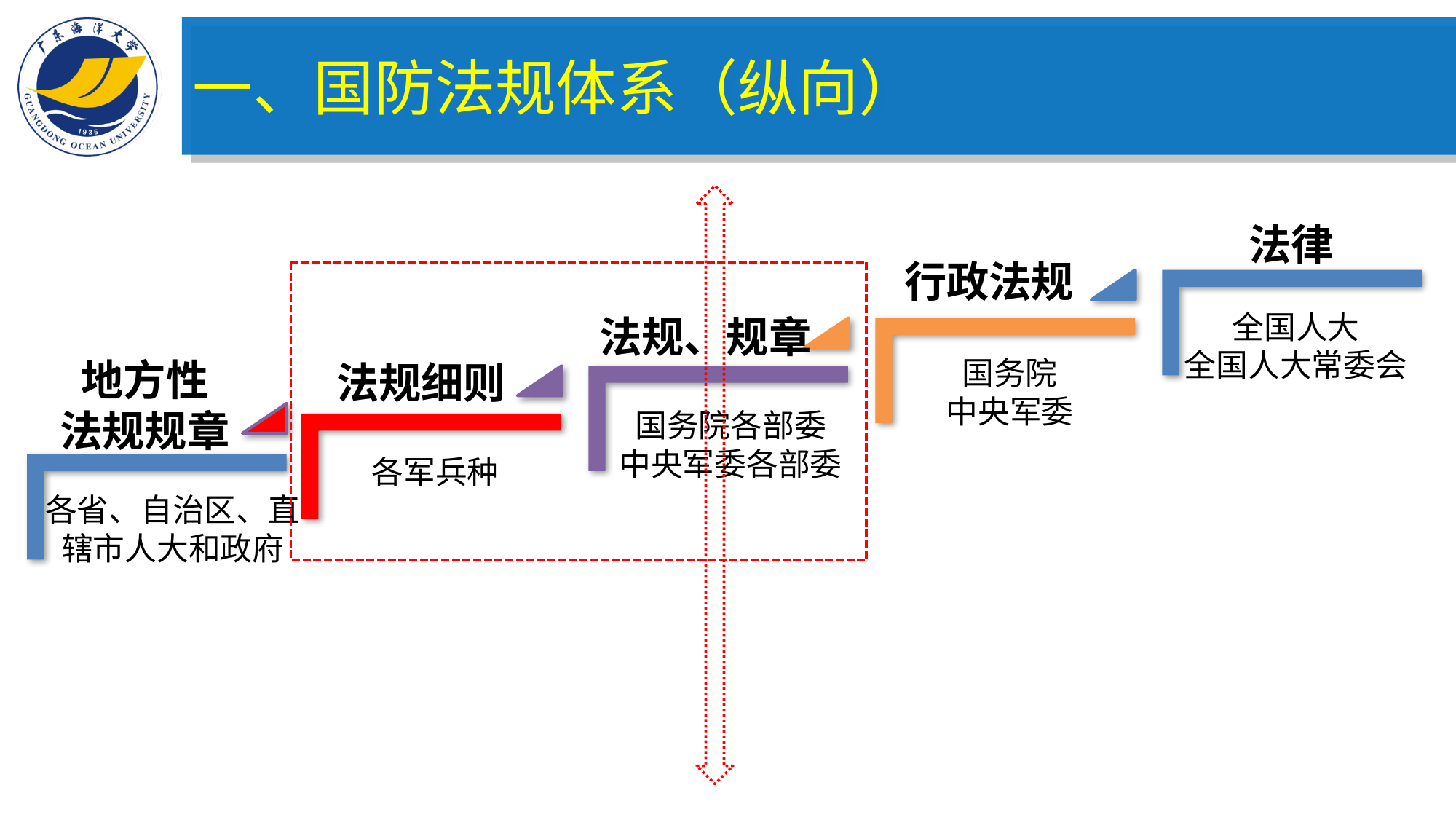

一、国防法规体系（纵向）

法律
行政法规

全国人大
全国人大常委会
法规、规章
地方性
法规规章
国务院
中央军委
法规细则
国务院各部委
中央军委各部委
各军兵种
各省、自治区、直辖市人大和政府